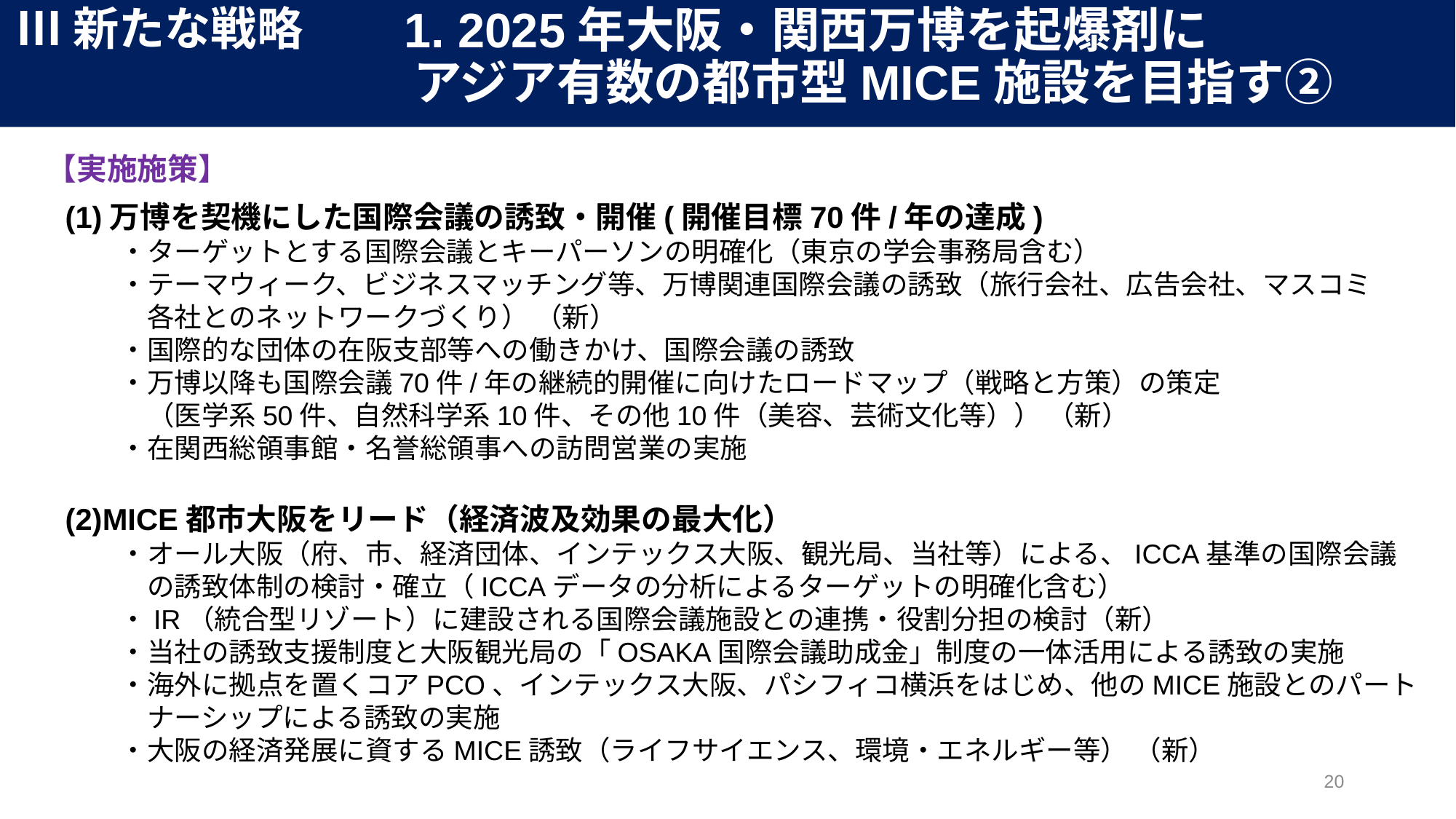

1. 2025年大阪・関西万博を起爆剤に
　　　　　　アジア有数の都市型MICE施設を目指す②
Ⅲ新たな戦略
【実施施策】
(1)万博を契機にした国際会議の誘致・開催(開催目標70件/年の達成)
　　・ターゲットとする国際会議とキーパーソンの明確化（東京の学会事務局含む）
　　・テーマウィーク、ビジネスマッチング等、万博関連国際会議の誘致（旅行会社、広告会社、マスコミ
　　　各社とのネットワークづくり） （新）
　　・国際的な団体の在阪支部等への働きかけ、国際会議の誘致
　　・万博以降も国際会議70件/年の継続的開催に向けたロードマップ（戦略と方策）の策定
　　　（医学系50件、自然科学系10件、その他10件（美容、芸術文化等）） （新）
　　・在関西総領事館・名誉総領事への訪問営業の実施

(2)MICE都市大阪をリード（経済波及効果の最大化）
　　・オール大阪（府、市、経済団体、インテックス大阪、観光局、当社等）による、ICCA基準の国際会議
　　　の誘致体制の検討・確立（ICCAデータの分析によるターゲットの明確化含む）
　　・IR（統合型リゾート）に建設される国際会議施設との連携・役割分担の検討（新）
　　・当社の誘致支援制度と大阪観光局の「OSAKA国際会議助成金」制度の一体活用による誘致の実施
　　・海外に拠点を置くコアPCO、インテックス大阪、パシフィコ横浜をはじめ、他のMICE施設とのパート
　　　ナーシップによる誘致の実施
　　・大阪の経済発展に資するMICE誘致（ライフサイエンス、環境・エネルギー等） （新）
20